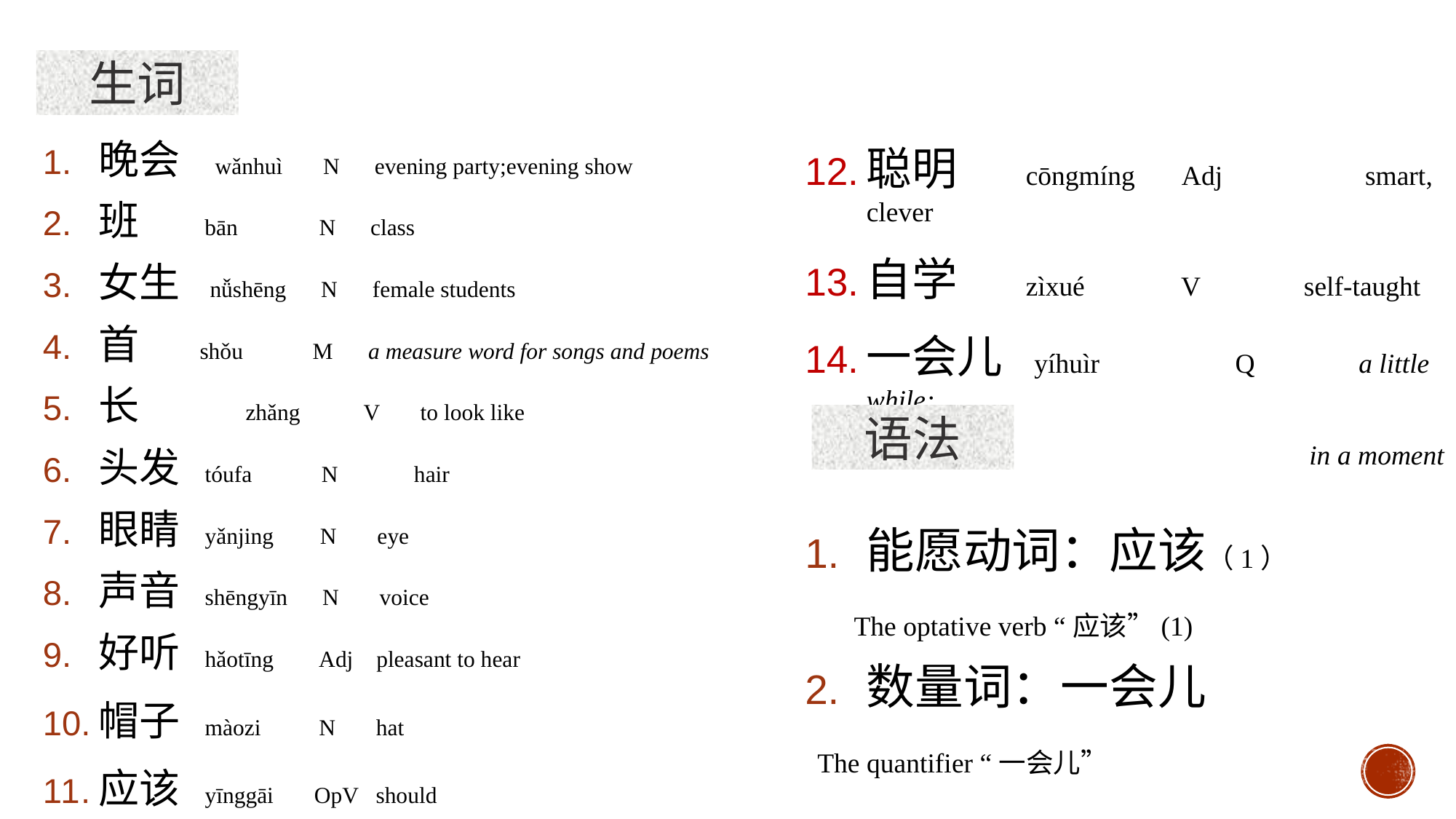

生词
晚会      wǎnhuì       N      evening party;evening show
班            bān              N      class
女生     nǚshēng      N      female students
首           shǒu            M      a measure word for songs and poems
长	          zhǎng           V       to look like
头发    tóufa            N	       hair
眼睛    yǎnjing        N       eye
声音    shēngyīn      N       voice
好听    hǎotīng        Adj    pleasant to hear
帽子    màozi          N       hat
应该    yīnggāi       OpV   should

聪明          cōngmíng       Adj 	         smart, clever
自学          zìxué              V               self-taught
一会儿    yíhuìr	      Q               a little while;
in a moment
语法
能愿动词：应该（1）
    The optative verb “应该”(1)
数量词：一会儿
 The quantifier “一会儿”